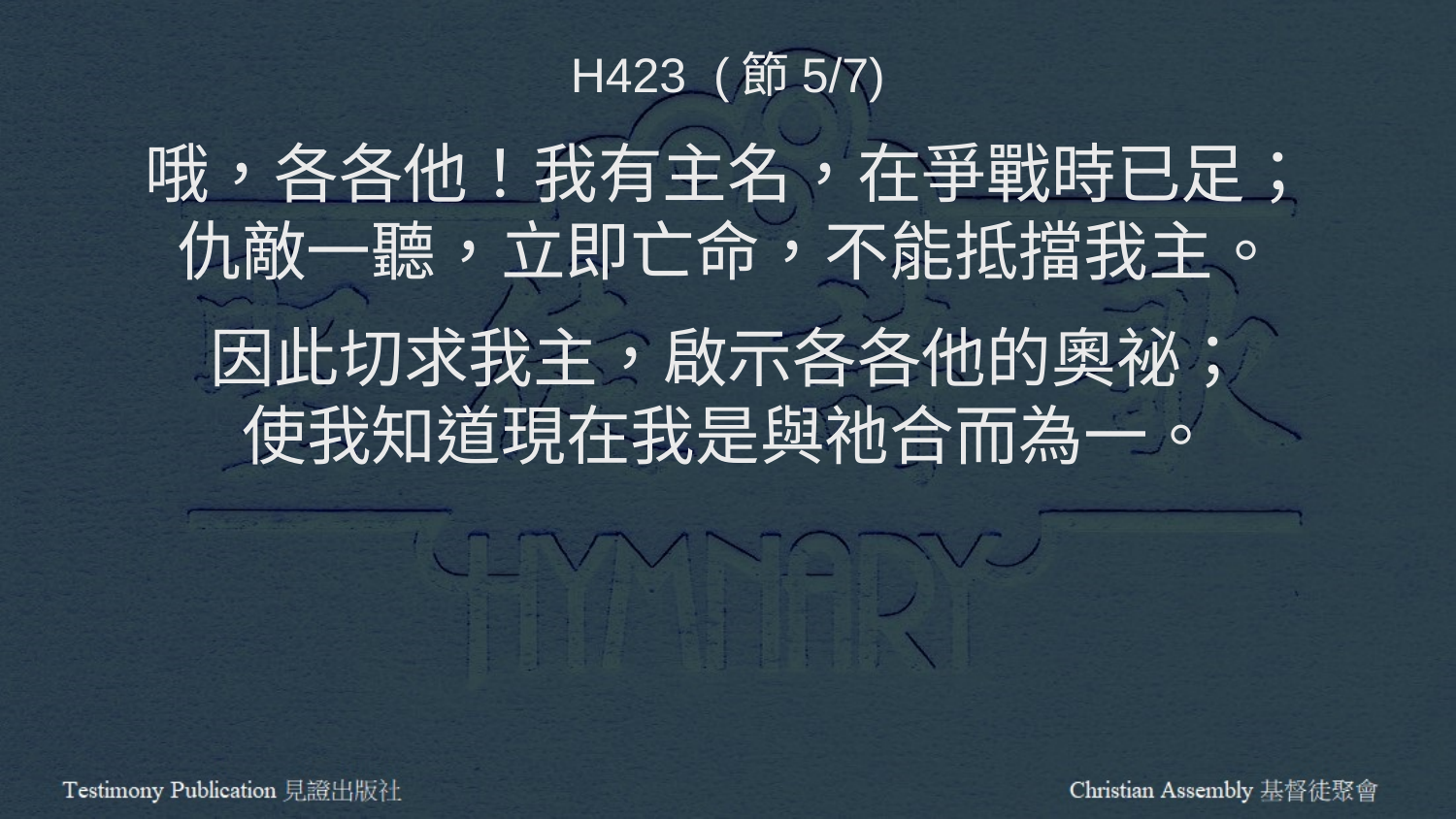

H423  (節5/7)

哦，各各他！我有主名，在爭戰時已足；
仇敵一聽，立即亡命，不能抵擋我主。

因此切求我主，啟示各各他的奧祕；
使我知道現在我是與祂合而為一。